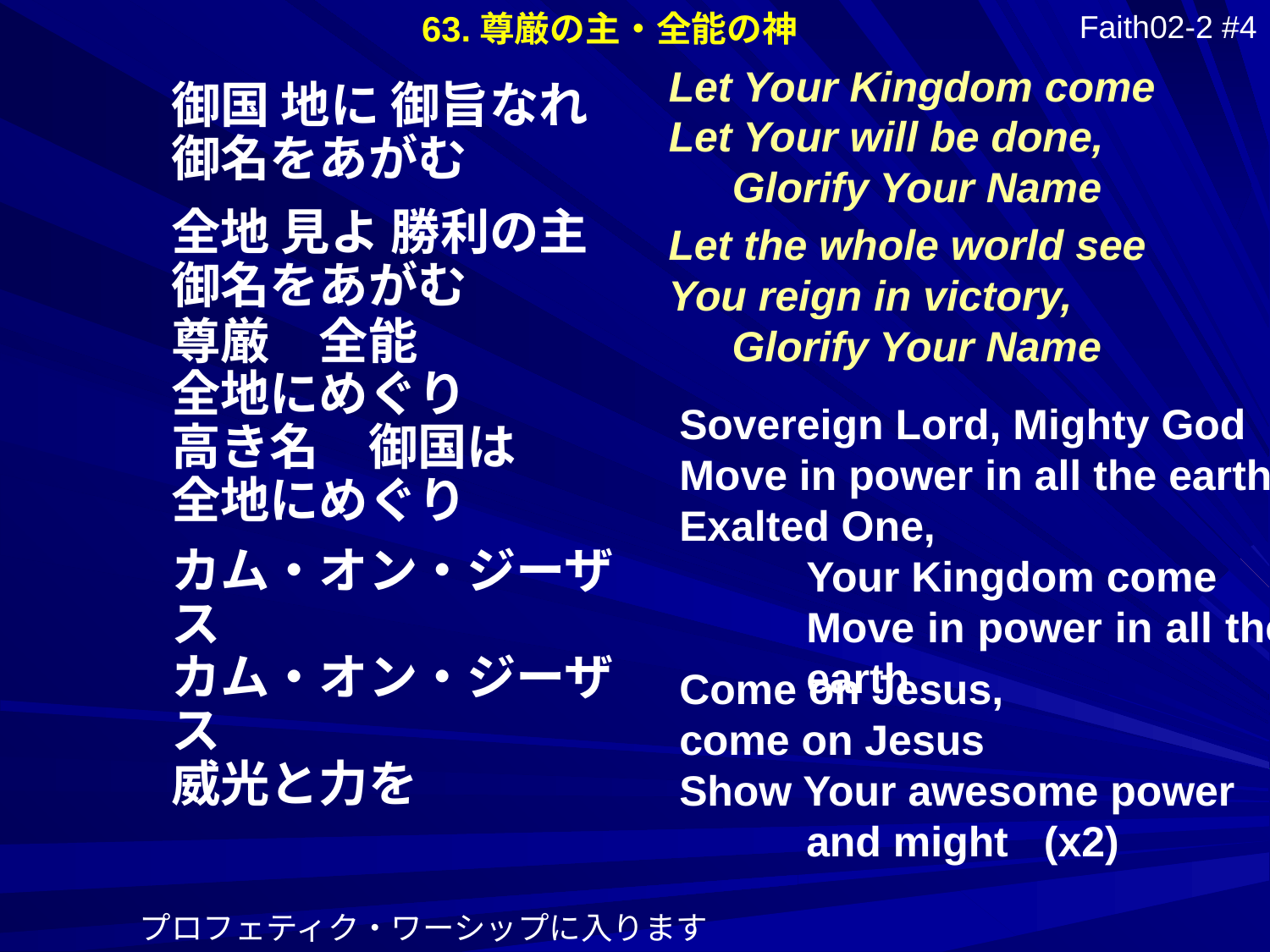

Faith02-2 #4
63.尊厳の主・全能の神
Let Your Kingdom come
Let Your will be done,
Glorify Your Name
御国 地に 御旨なれ
御名をあがむ
全地 見よ 勝利の主
御名をあがむ
Let the whole world see
You reign in victory,
Glorify Your Name
尊厳　全能
全地にめぐり
高き名　御国は
全地にめぐり

カム・オン・ジーザス
カム・オン・ジーザス
威光と力を

Sovereign Lord, Mighty God
Move in power in all the earth
Exalted One,
Your Kingdom come
Move in power in all the earth
Come on Jesus,
come on Jesus
Show Your awesome power
and might   (x2)
プロフェティク・ワーシップに入ります